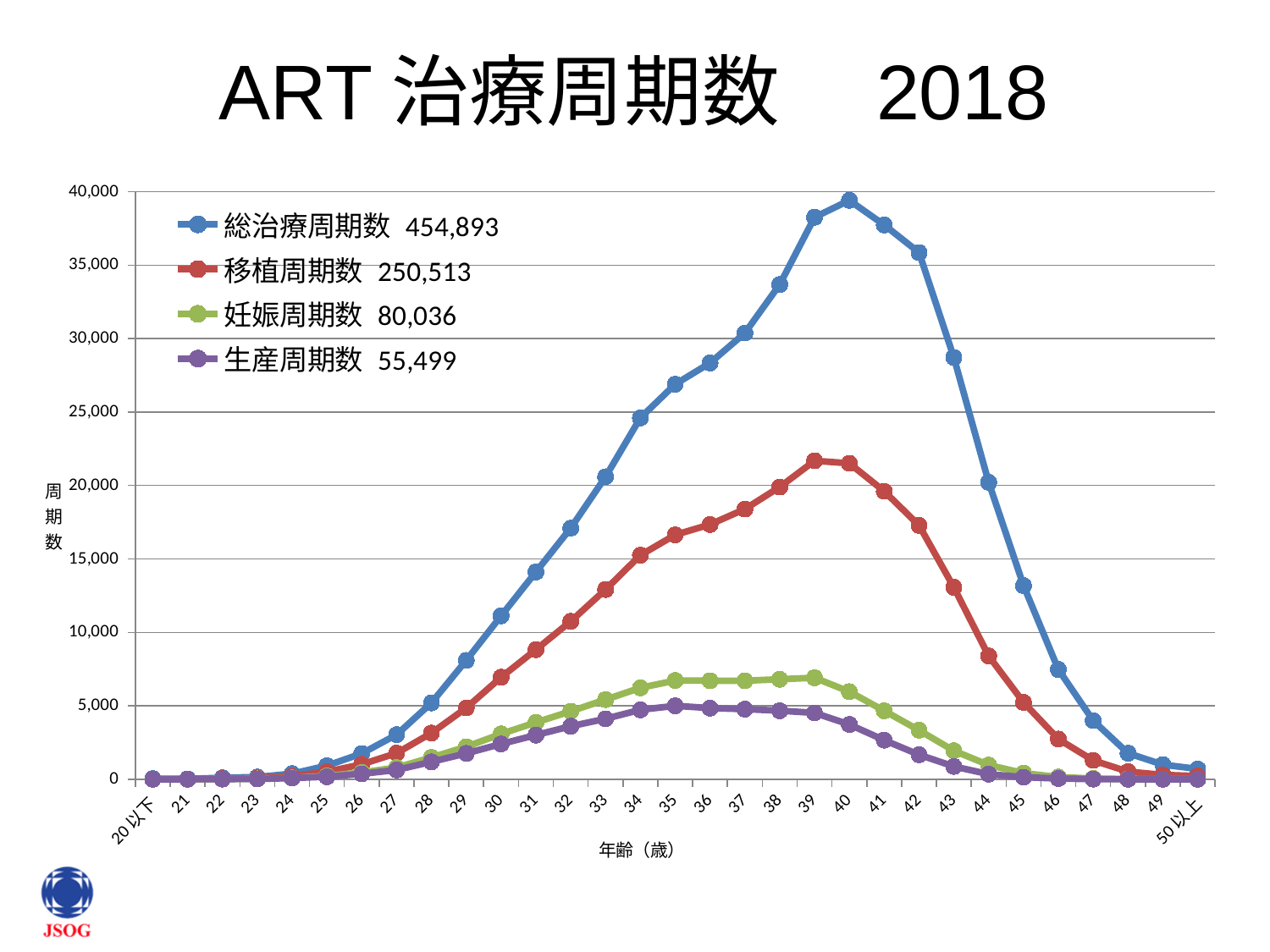

# ART治療周期数　2018

### Chart

| Category | 総治療周期数 454,893 | 移植周期数 250,513 | 妊娠周期数 80,036 | 生産周期数 55,499 |
|---|---|---|---|---|
| 20以下 | 49.0 | 6.0 | 3.0 | 3.0 |
| 21 | 29.0 | 8.0 | 1.0 | 1.0 |
| 22 | 103.0 | 48.0 | 22.0 | 16.0 |
| 23 | 155.0 | 79.0 | 35.0 | 26.0 |
| 24 | 384.0 | 205.0 | 98.0 | 82.0 |
| 25 | 926.0 | 514.0 | 231.0 | 177.0 |
| 26 | 1757.0 | 1018.0 | 465.0 | 372.0 |
| 27 | 3037.0 | 1780.0 | 800.0 | 639.0 |
| 28 | 5199.0 | 3148.0 | 1488.0 | 1188.0 |
| 29 | 8098.0 | 4859.0 | 2216.0 | 1763.0 |
| 30 | 11128.0 | 6951.0 | 3090.0 | 2407.0 |
| 31 | 14116.0 | 8826.0 | 3872.0 | 3011.0 |
| 32 | 17101.0 | 10755.0 | 4632.0 | 3615.0 |
| 33 | 20594.0 | 12921.0 | 5428.0 | 4122.0 |
| 34 | 24600.0 | 15257.0 | 6229.0 | 4732.0 |
| 35 | 26892.0 | 16639.0 | 6727.0 | 5002.0 |
| 36 | 28339.0 | 17346.0 | 6714.0 | 4848.0 |
| 37 | 30377.0 | 18393.0 | 6711.0 | 4778.0 |
| 38 | 33679.0 | 19893.0 | 6813.0 | 4670.0 |
| 39 | 38256.0 | 21684.0 | 6917.0 | 4521.0 |
| 40 | 39410.0 | 21510.0 | 5969.0 | 3733.0 |
| 41 | 37736.0 | 19608.0 | 4664.0 | 2665.0 |
| 42 | 35860.0 | 17285.0 | 3339.0 | 1674.0 |
| 43 | 28715.0 | 13072.0 | 1946.0 | 877.0 |
| 44 | 20212.0 | 8397.0 | 970.0 | 350.0 |
| 45 | 13187.0 | 5235.0 | 419.0 | 145.0 |
| 46 | 7480.0 | 2740.0 | 151.0 | 54.0 |
| 47 | 3994.0 | 1289.0 | 56.0 | 17.0 |
| 48 | 1776.0 | 522.0 | 17.0 | 6.0 |
| 49 | 999.0 | 301.0 | 8.0 | 3.0 |
| 50以上 | 705.0 | 224.0 | 5.0 | 2.0 |